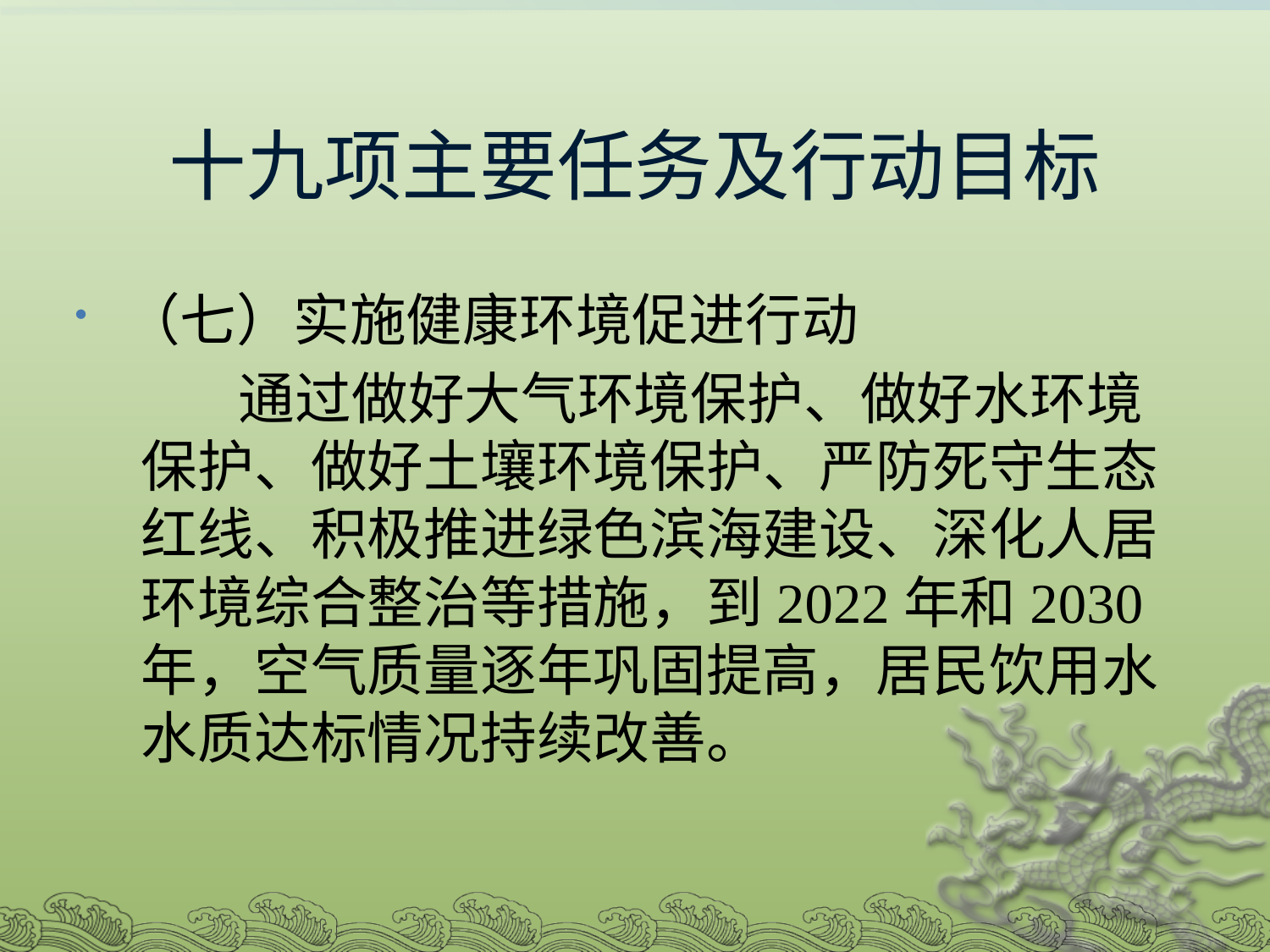

# 十九项主要任务及行动目标
（七）实施健康环境促进行动
通过做好大气环境保护、做好水环境保护、做好土壤环境保护、严防死守生态红线、积极推进绿色滨海建设、深化人居环境综合整治等措施，到2022年和2030年，空气质量逐年巩固提高，居民饮用水水质达标情况持续改善。